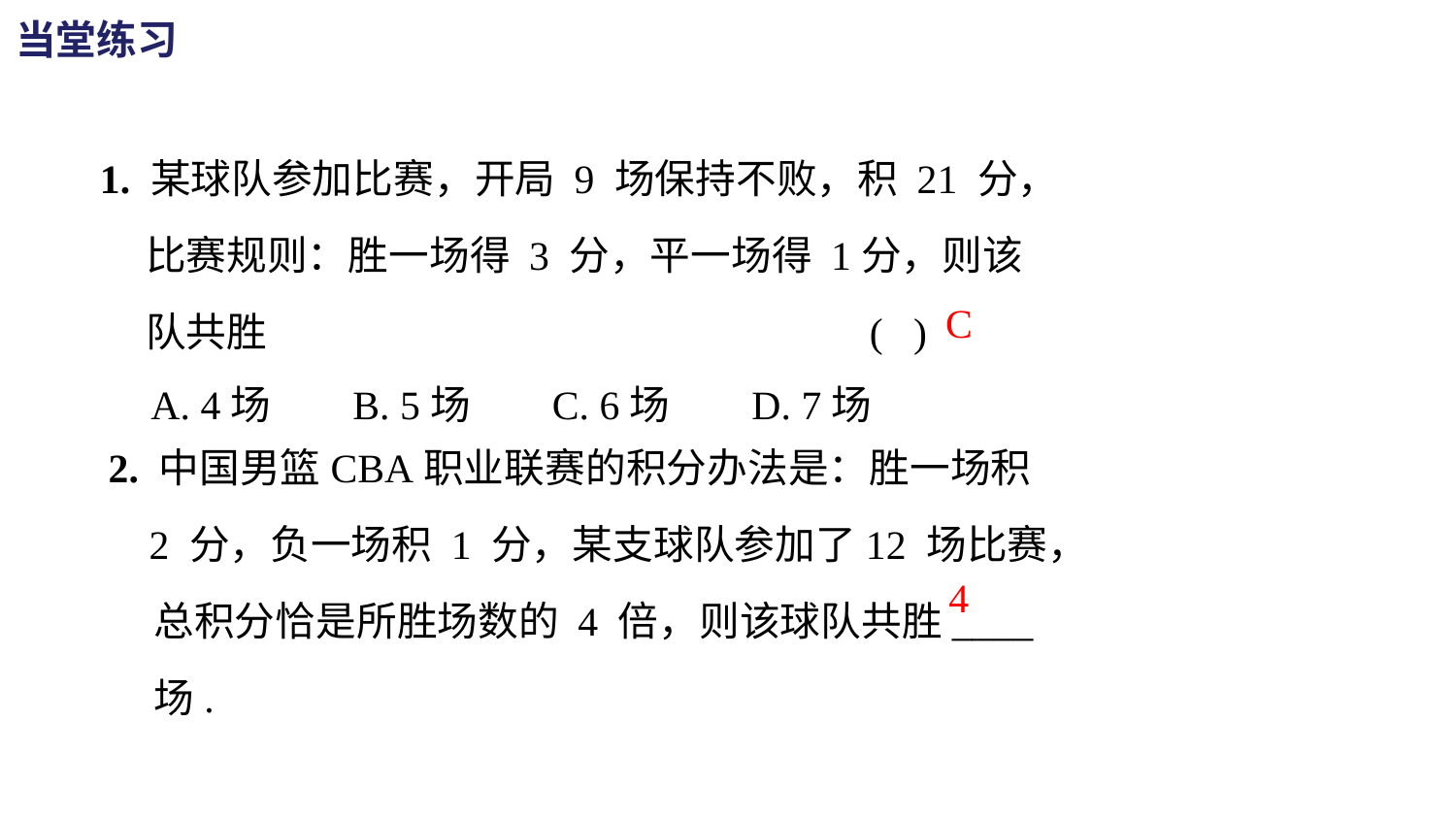

当堂练习
1. 某球队参加比赛，开局 9 场保持不败，积 21 分，
    比赛规则：胜一场得 3 分，平一场得 1分，则该
    队共胜                                                                  (   )
     A. 4场        B. 5场        C. 6场        D. 7场

C
2. 中国男篮CBA职业联赛的积分办法是：胜一场积
    2 分，负一场积 1 分，某支球队参加了12 场比赛，
    总积分恰是所胜场数的 4 倍，则该球队共胜____
    场.
4